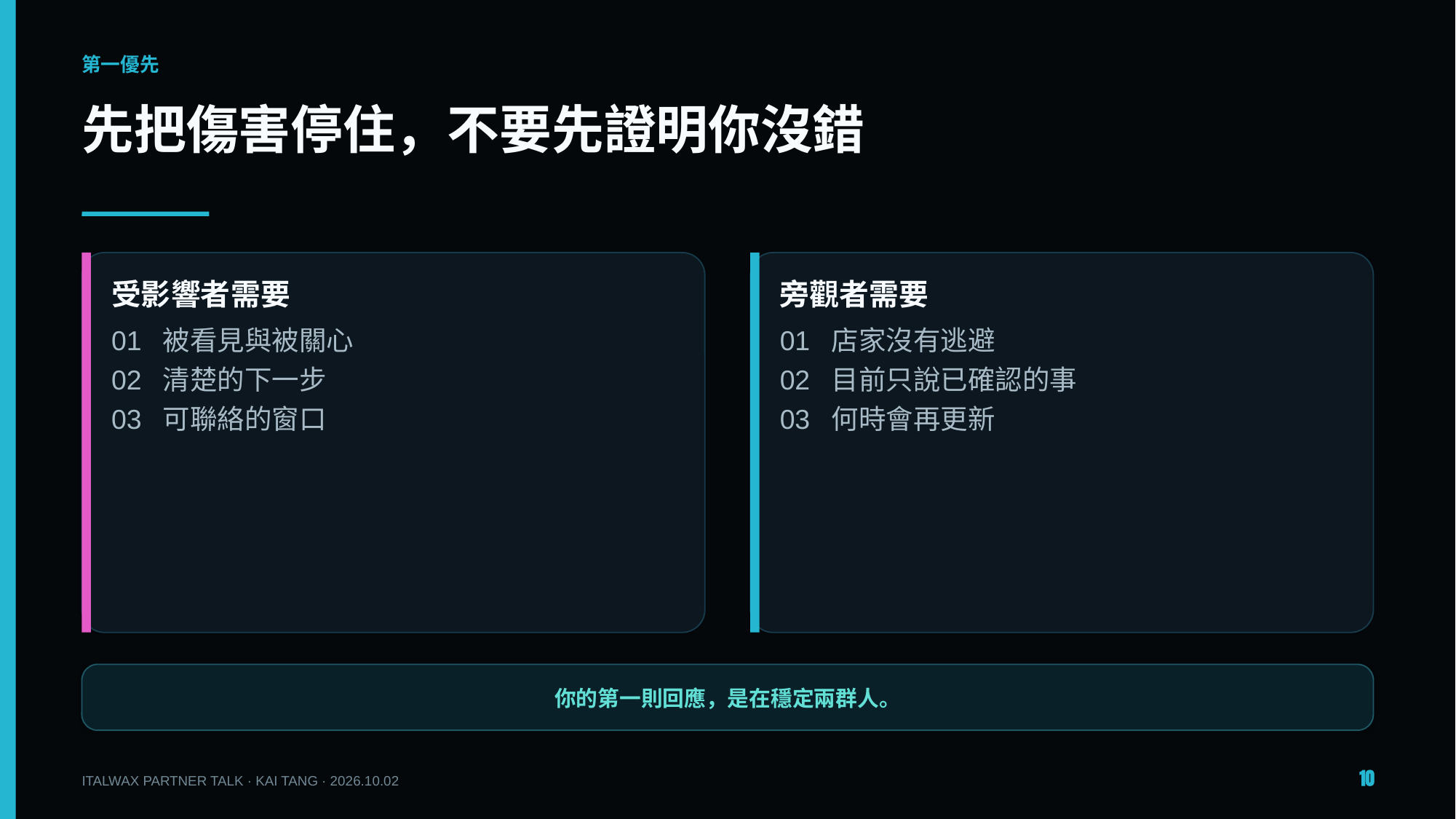

第一優先
先把傷害停住，不要先證明你沒錯

受影響者需要
旁觀者需要
01  被看見與被關心
02  清楚的下一步
03  可聯絡的窗口
01  店家沒有逃避
02  目前只說已確認的事
03  何時會再更新

你的第一則回應，是在穩定兩群人。
10
ITALWAX PARTNER TALK · KAI TANG · 2026.10.02